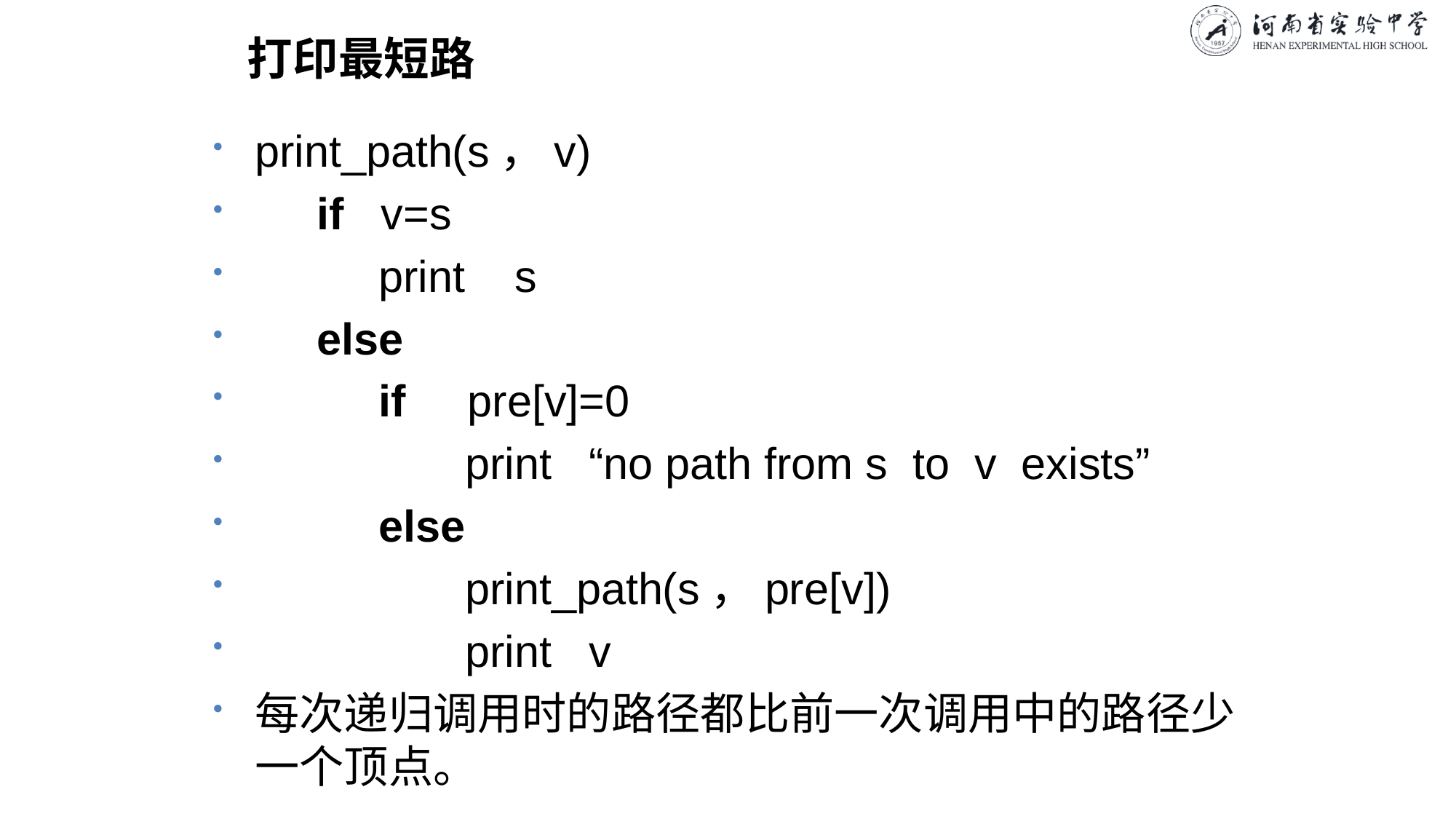

# 打印最短路
print_path(s，v)
     if   v=s
          print    s
     else
          if     pre[v]=0
                 print   “no path from s  to  v  exists”
          else
                 print_path(s，pre[v])
                 print   v
每次递归调用时的路径都比前一次调用中的路径少一个顶点。